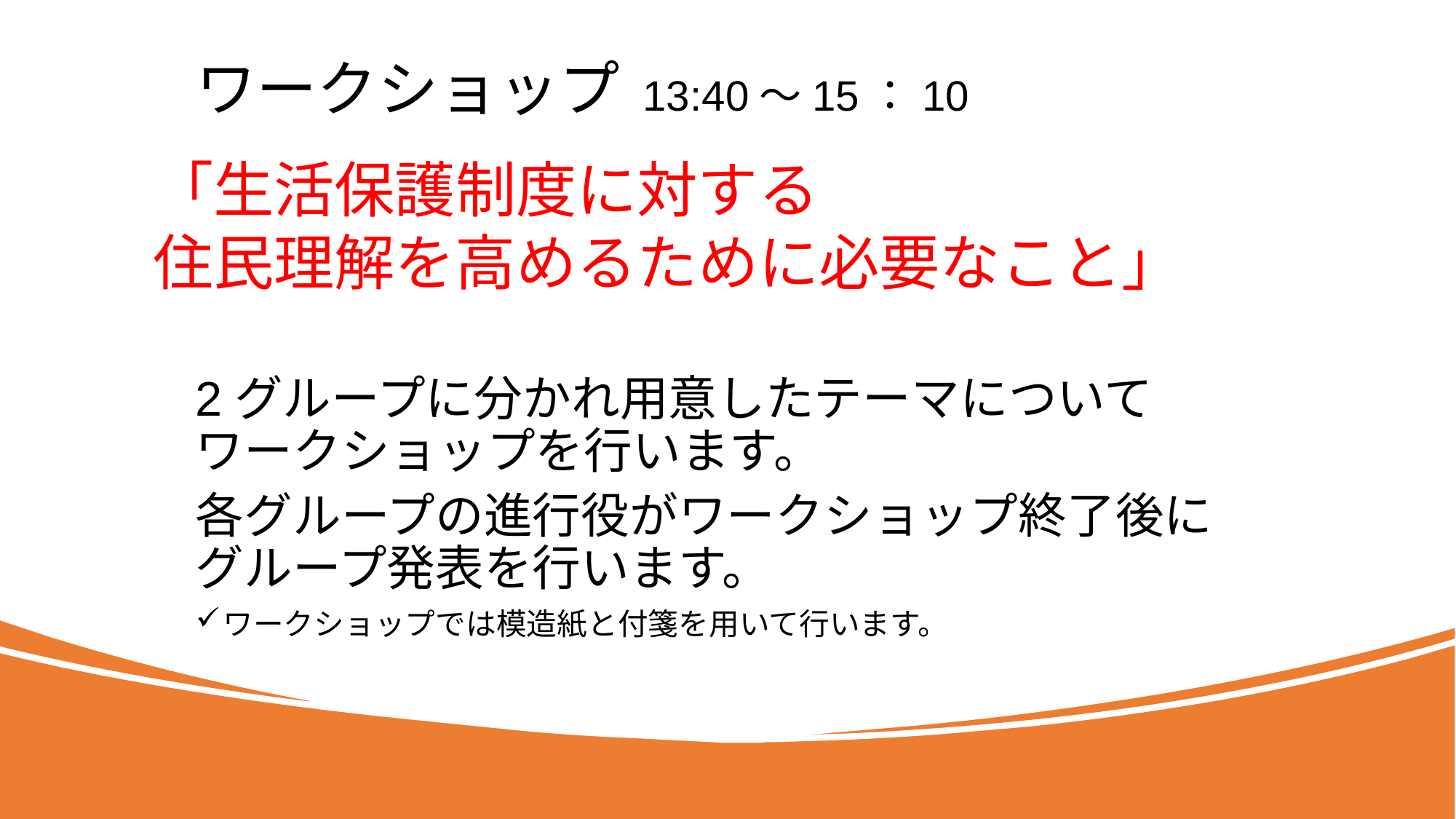

# ワークショップ 13:40～15：10
「生活保護制度に対する
住民理解を高めるために必要なこと」

2グループに分かれ用意したテーマについてワークショップを行います。
各グループの進行役がワークショップ終了後にグループ発表を行います。
ワークショップでは模造紙と付箋を用いて行います。